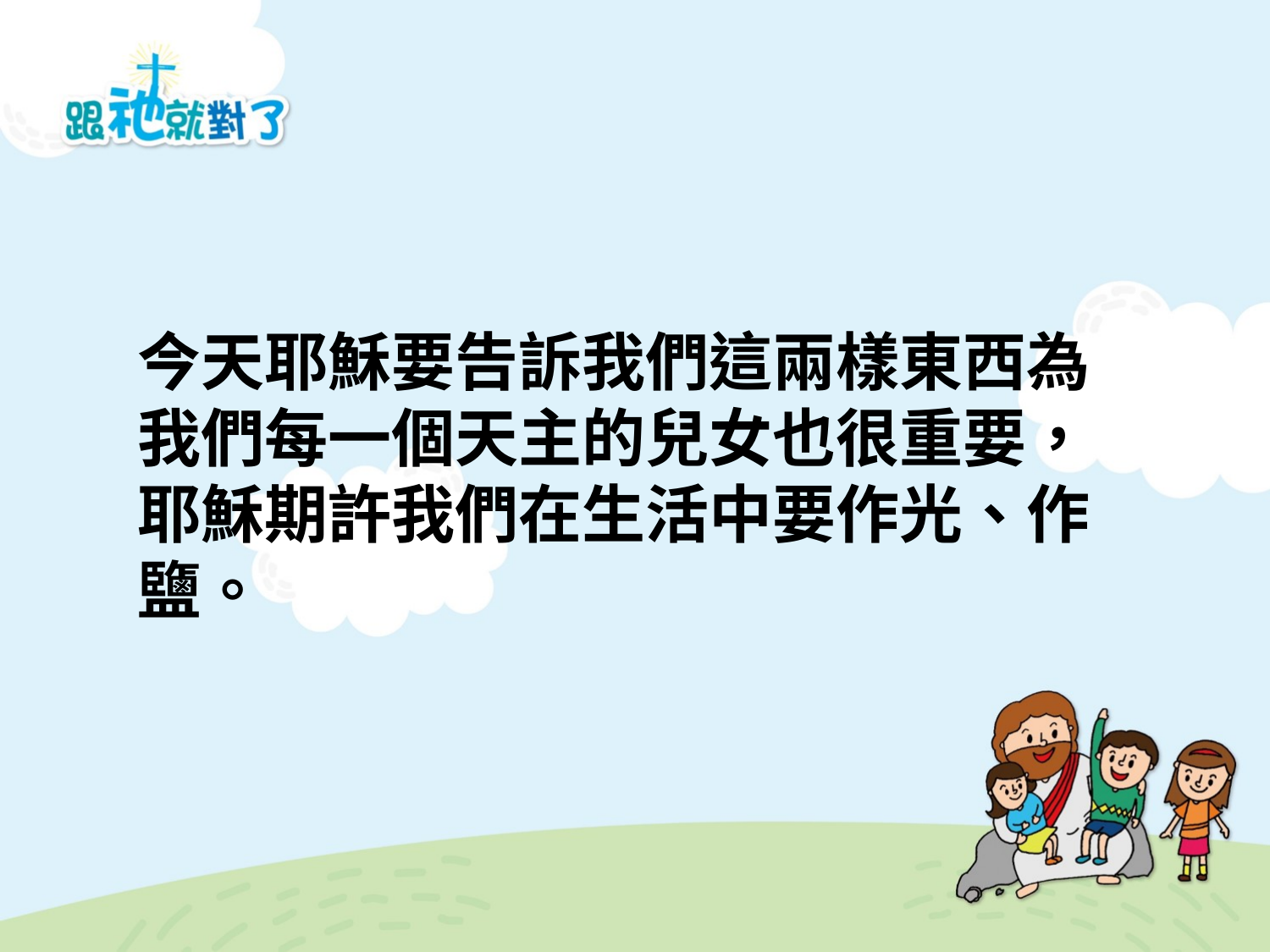

今天耶穌要告訴我們這兩樣東西為我們每一個天主的兒女也很重要，耶穌期許我們在生活中要作光、作鹽。